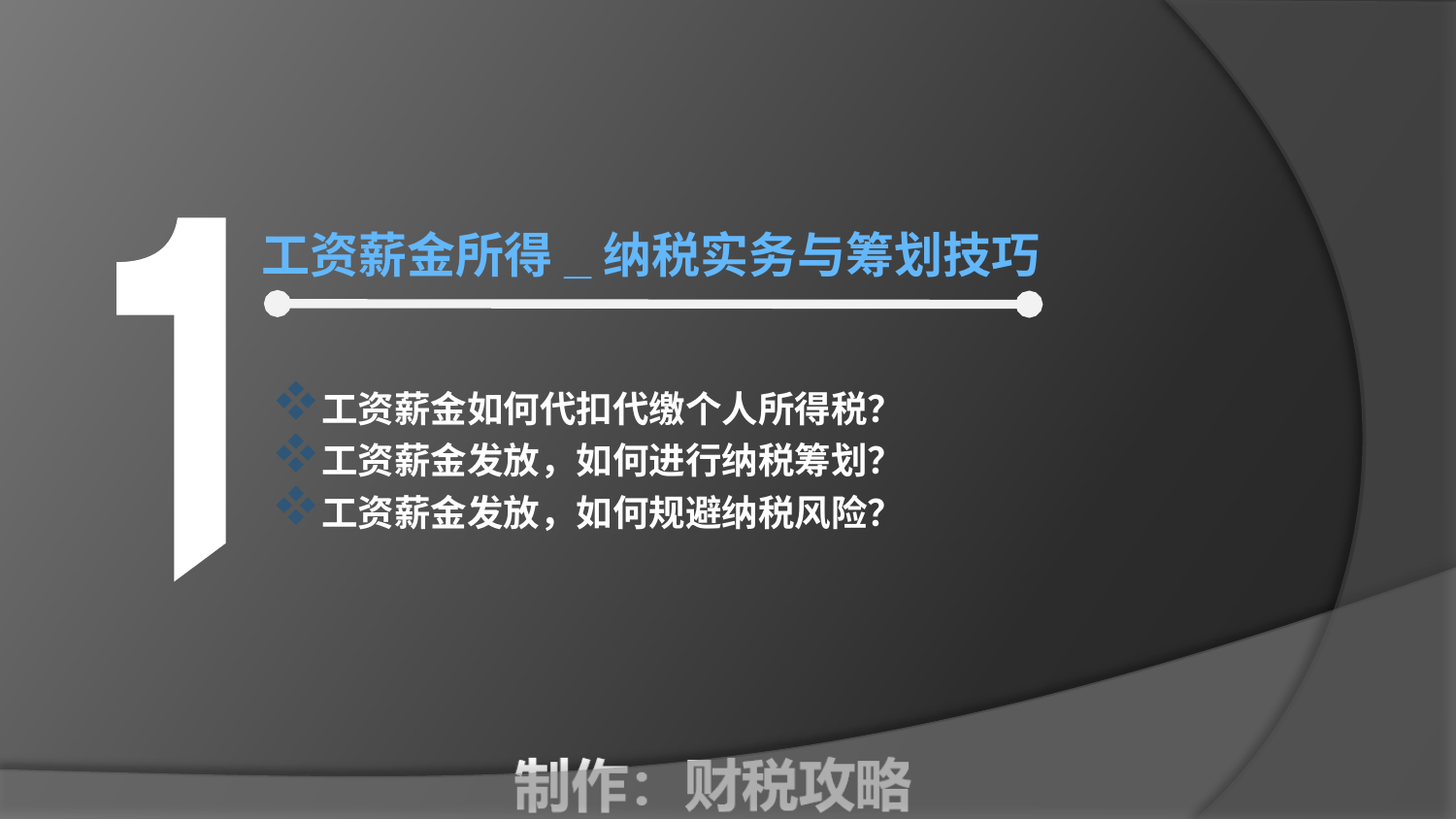

工资薪金所得_纳税实务与筹划技巧
工资薪金如何代扣代缴个人所得税？
工资薪金发放，如何进行纳税筹划？
工资薪金发放，如何规避纳税风险？